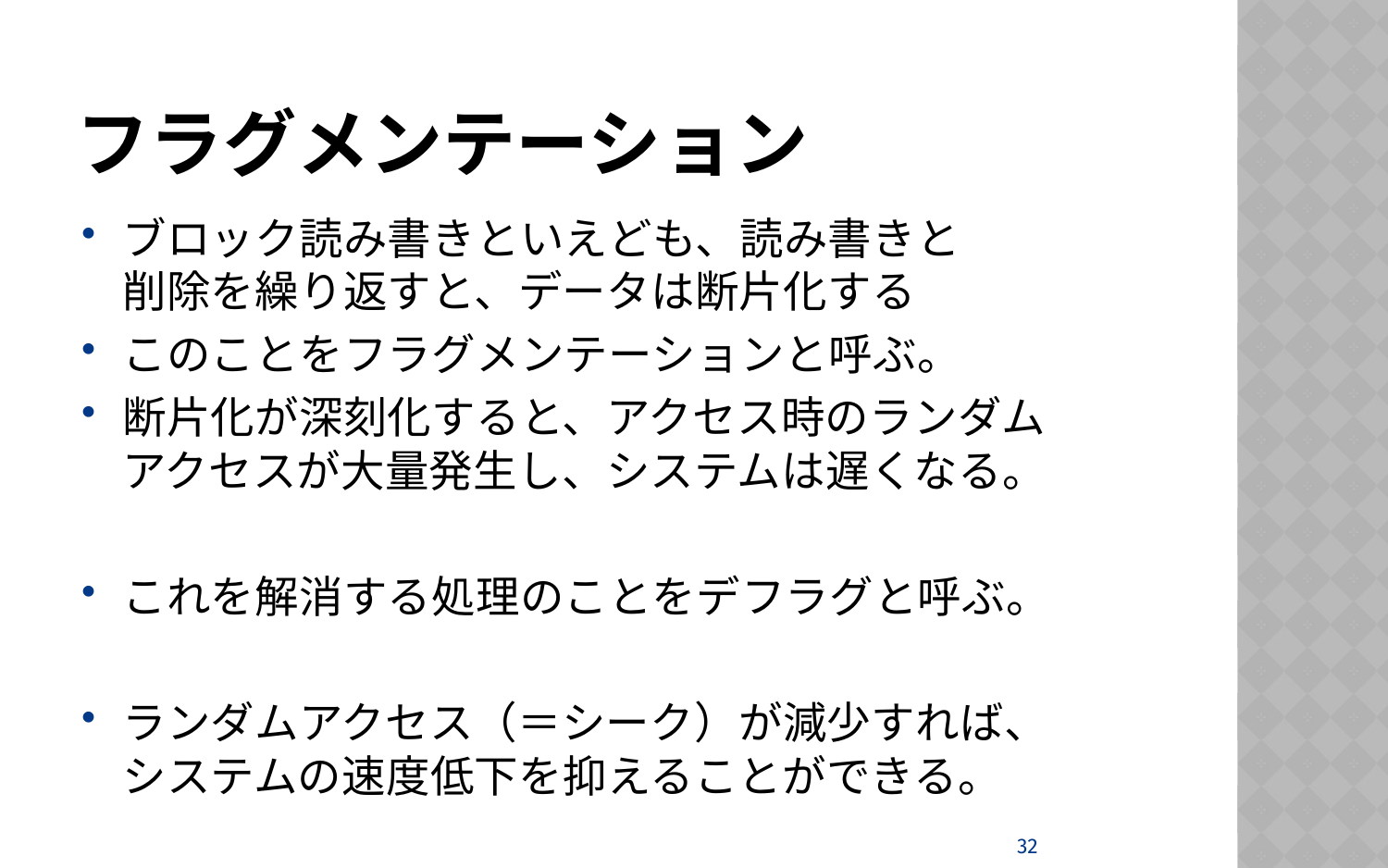

# フラグメンテーション
ブロック読み書きといえども、読み書きと
削除を繰り返すと、データは断片化する
このことをフラグメンテーションと呼ぶ。
断片化が深刻化すると、アクセス時のランダム
アクセスが大量発生し、システムは遅くなる。

これを解消する処理のことをデフラグと呼ぶ。

ランダムアクセス（＝シーク）が減少すれば、
システムの速度低下を抑えることができる。
32